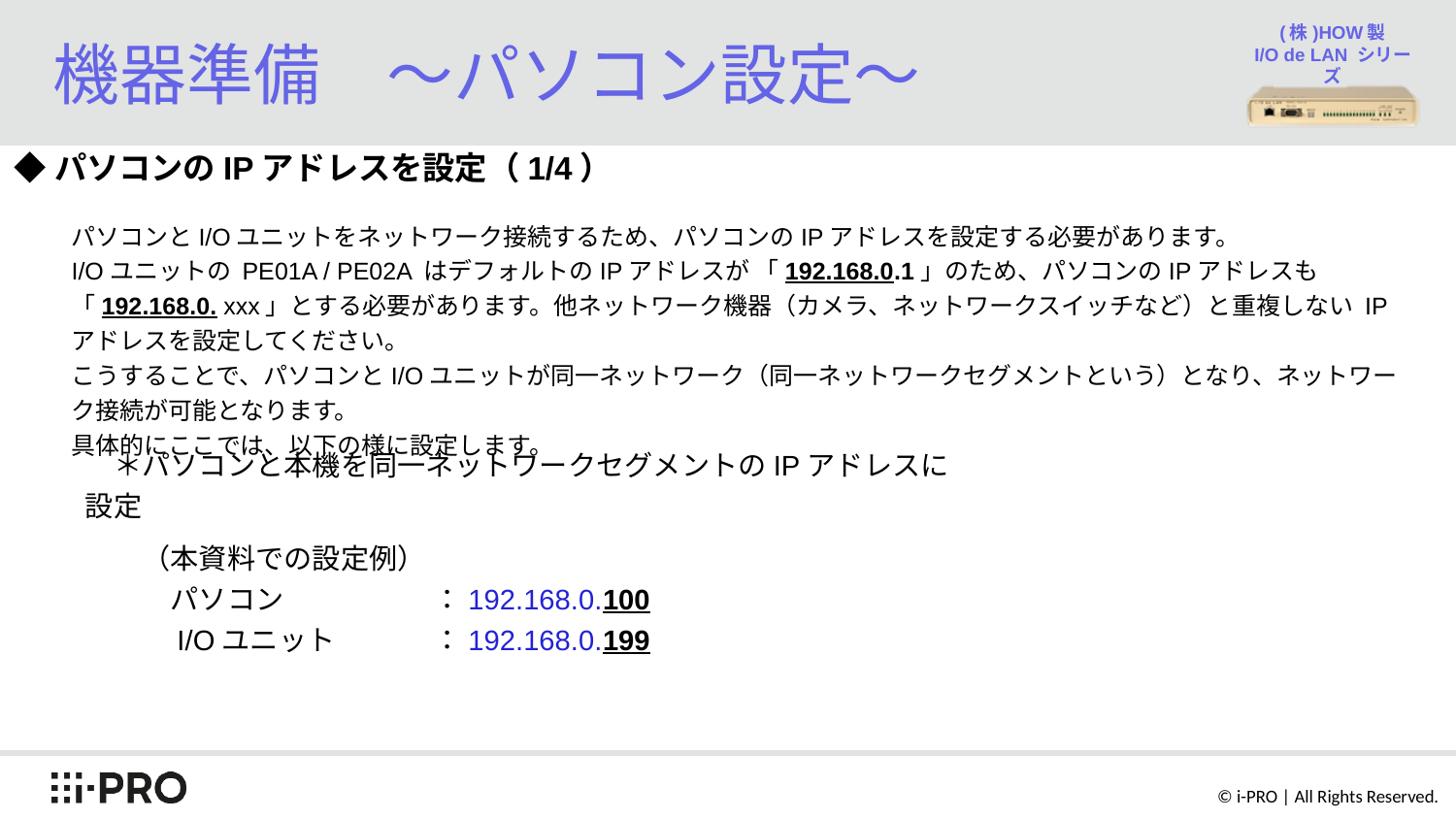

# 機器準備　～パソコン設定～
◆パソコンのIPアドレスを設定（1/4）
パソコンとI/Oユニットをネットワーク接続するため、パソコンのIPアドレスを設定する必要があります。
I/Oユニットの PE01A / PE02A はデフォルトのIPアドレスが 「192.168.0.1」のため、パソコンのIPアドレスも
「192.168.0. xxx」とする必要があります。他ネットワーク機器（カメラ、ネットワークスイッチなど）と重複しない IPアドレスを設定してください。
こうすることで、パソコンとI/Oユニットが同一ネットワーク（同一ネットワークセグメントという）となり、ネットワーク接続が可能となります。
具体的にここでは、以下の様に設定します。

　＊パソコンと本機を同一ネットワークセグメントのIPアドレスに設定
（本資料での設定例）
　パソコン 	：192.168.0.100
　I/Oユニット	：192.168.0.199